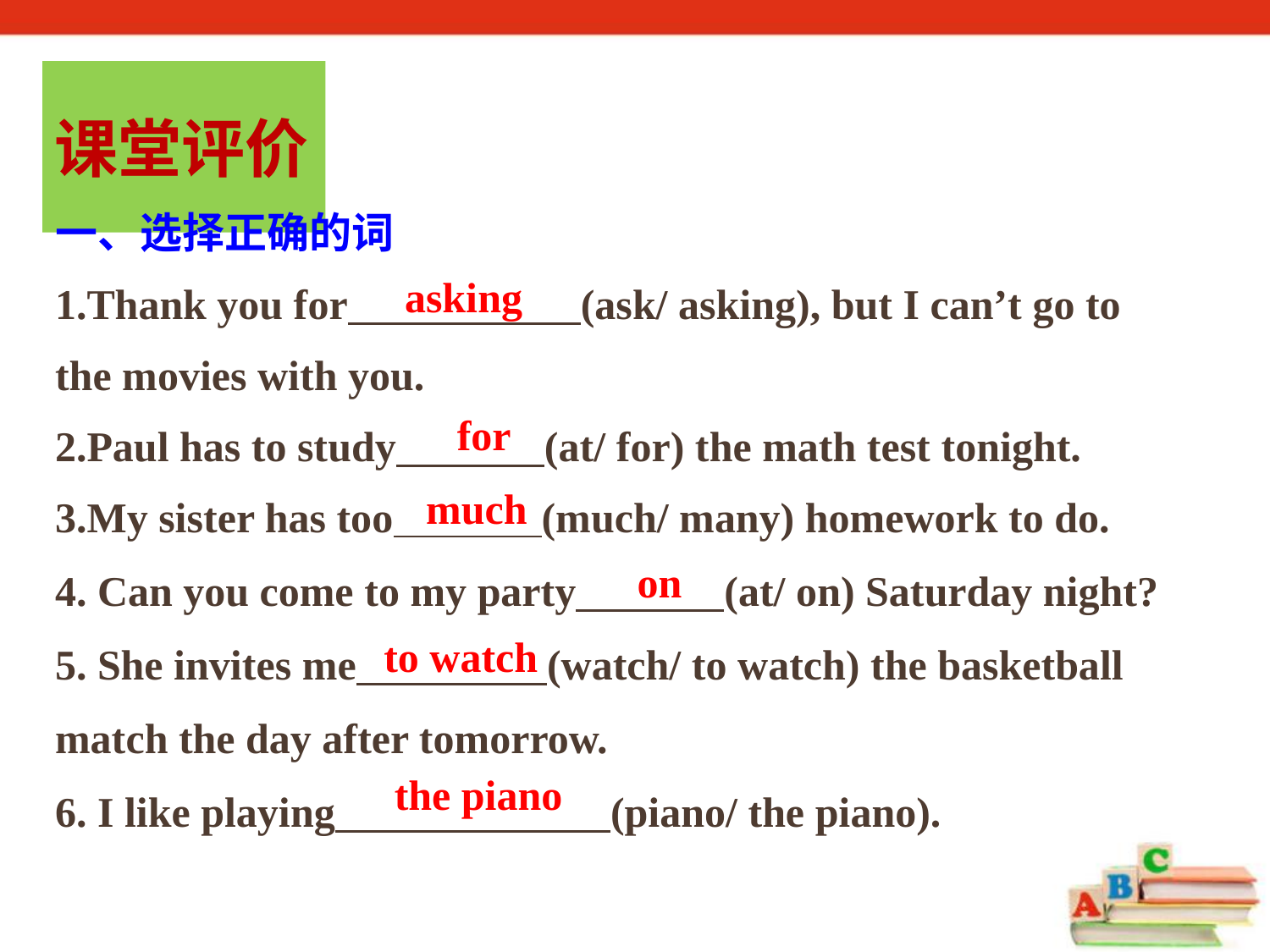

课堂评价
一、选择正确的词
1.Thank you for                      (ask/ asking), but I can’t go to the movies with you.
2.Paul has to study              (at/ for) the math test tonight.
3.My sister has too              (much/ many) homework to do.
4. Can you come to my party              (at/ on) Saturday night?
5. She invites me                  (watch/ to watch) the basketball match the day after tomorrow.
6. I like playing                          (piano/ the piano).

asking
for
much
on
to watch
the piano